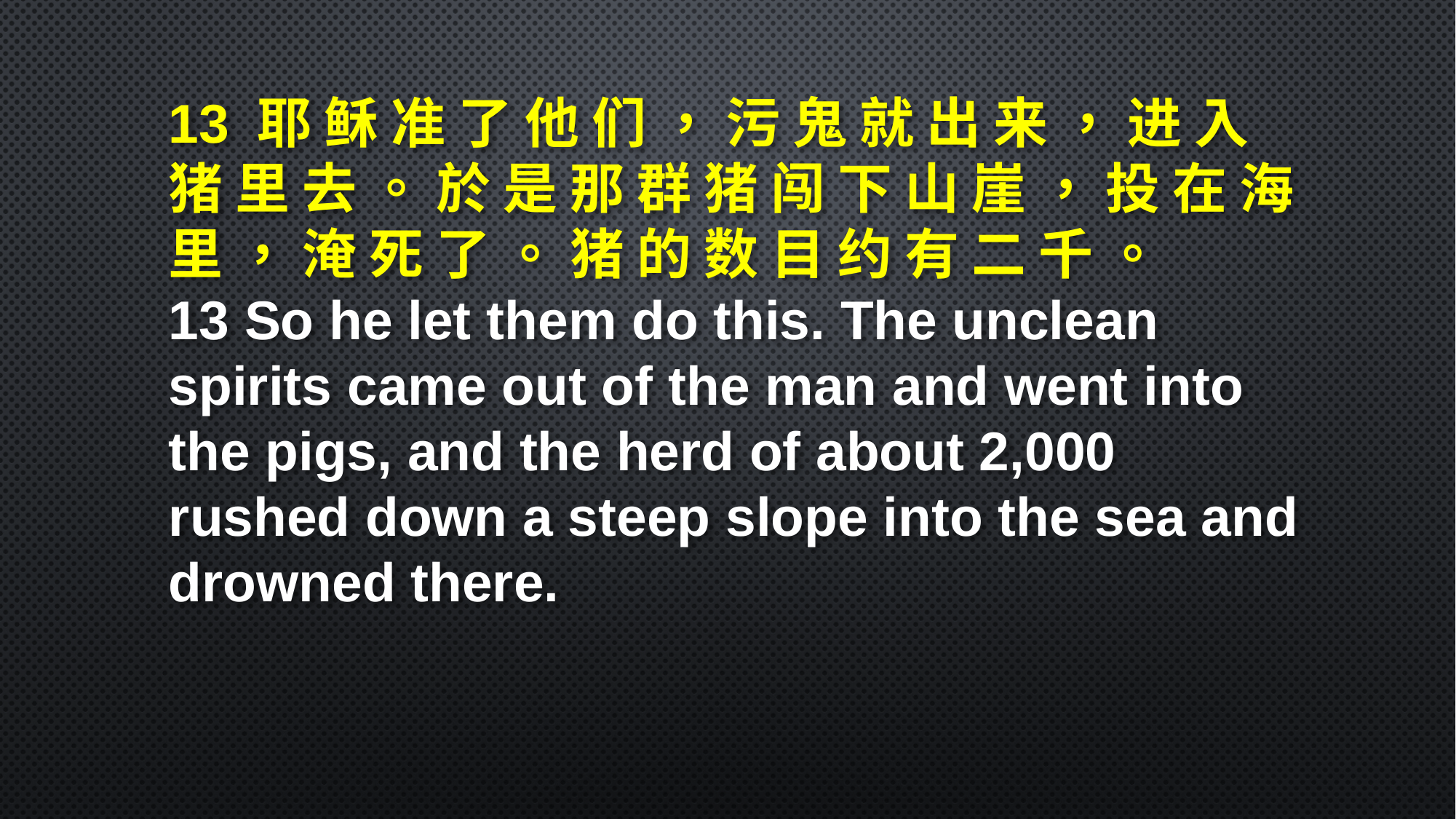

13 耶 稣 准 了 他 们 ， 污 鬼 就 出 来 ， 进 入 猪 里 去 。 於 是 那 群 猪 闯 下 山 崖 ， 投 在 海 里 ， 淹 死 了 。 猪 的 数 目 约 有 二 千 。
13 So he let them do this. The unclean spirits came out of the man and went into the pigs, and the herd of about 2,000 rushed down a steep slope into the sea and drowned there.